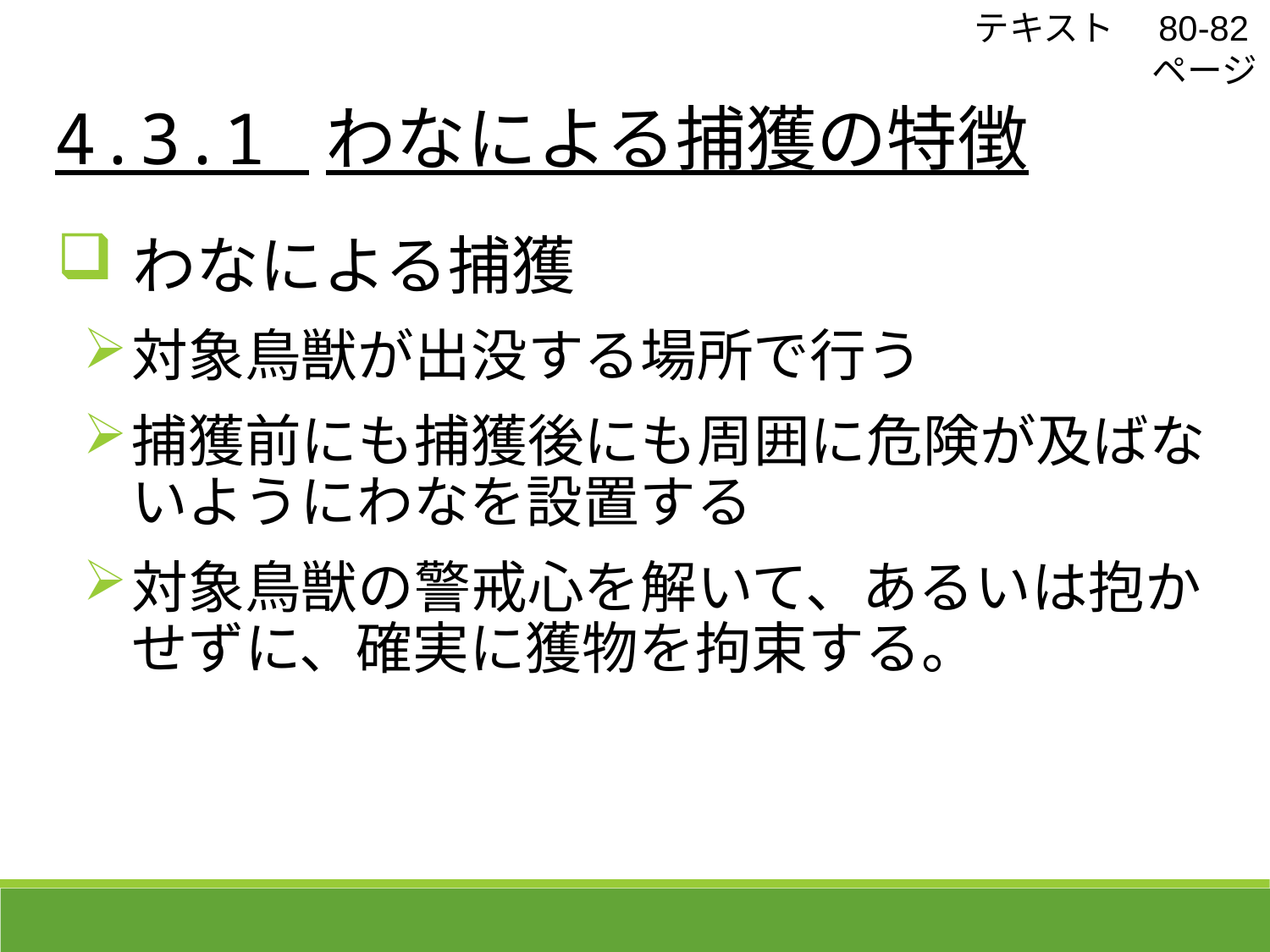

テキスト　80-82ページ
 4.3.1 わなによる捕獲の特徴
わなによる捕獲
対象鳥獣が出没する場所で行う
捕獲前にも捕獲後にも周囲に危険が及ばないようにわなを設置する
対象鳥獣の警戒心を解いて、あるいは抱かせずに、確実に獲物を拘束する。